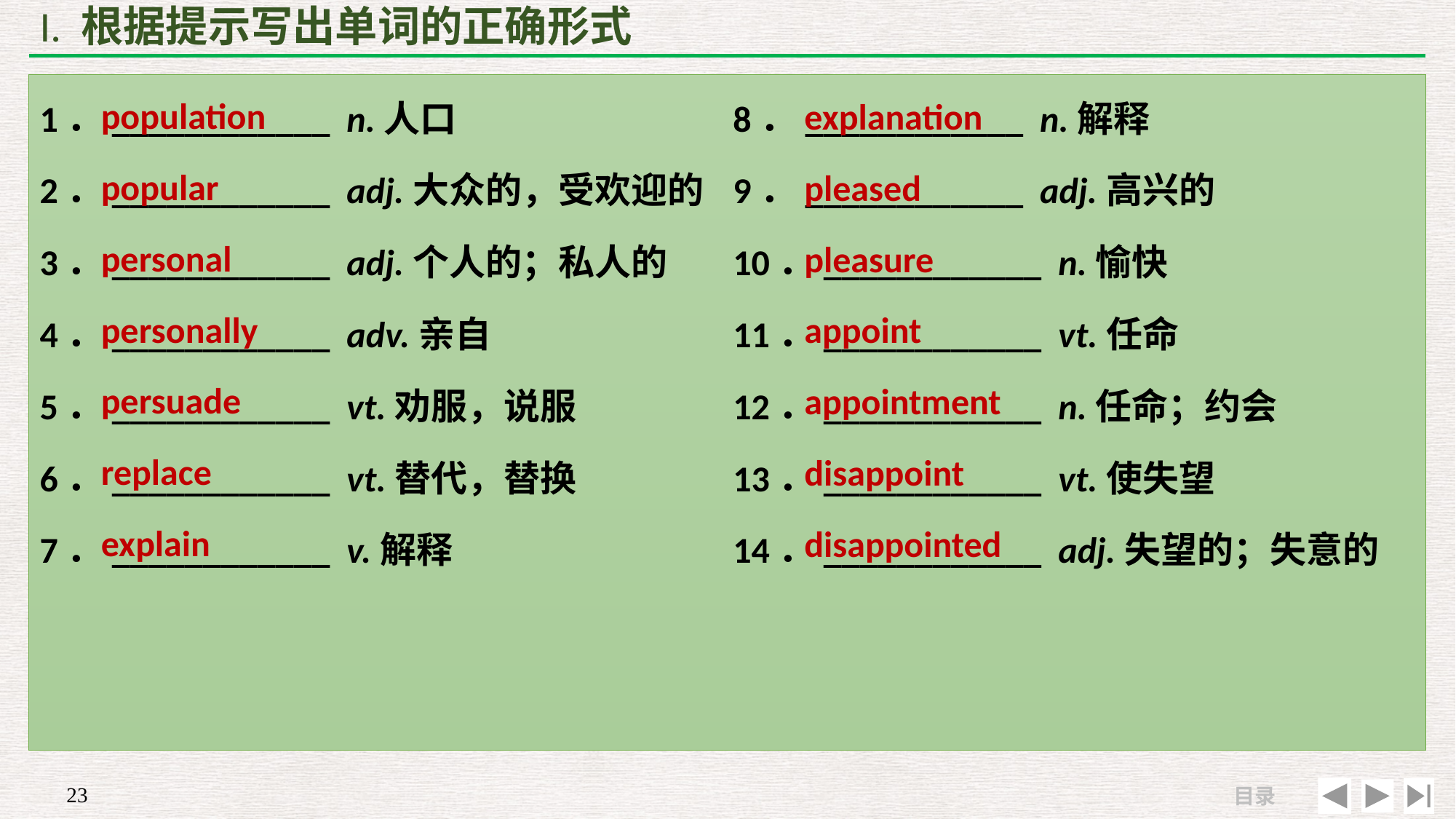

# I. 根据提示写出单词的正确形式
population
popular
personal
personally
persuade
replace
explain
explanation
pleased
pleasure
appoint
appointment
disappoint
disappointed

1．____________  n.人口
2．____________  adj.大众的，受欢迎的
3．____________  adj.个人的；私人的
4．____________  adv.亲自
5．____________  vt.劝服，说服
6．____________  vt.替代，替换
7．____________  v.解释
8．____________  n.解释
9．____________  adj.高兴的
10．____________  n.愉快
11．____________  vt.任命
12．____________  n.任命；约会
13．____________  vt.使失望
14．____________  adj.失望的；失意的